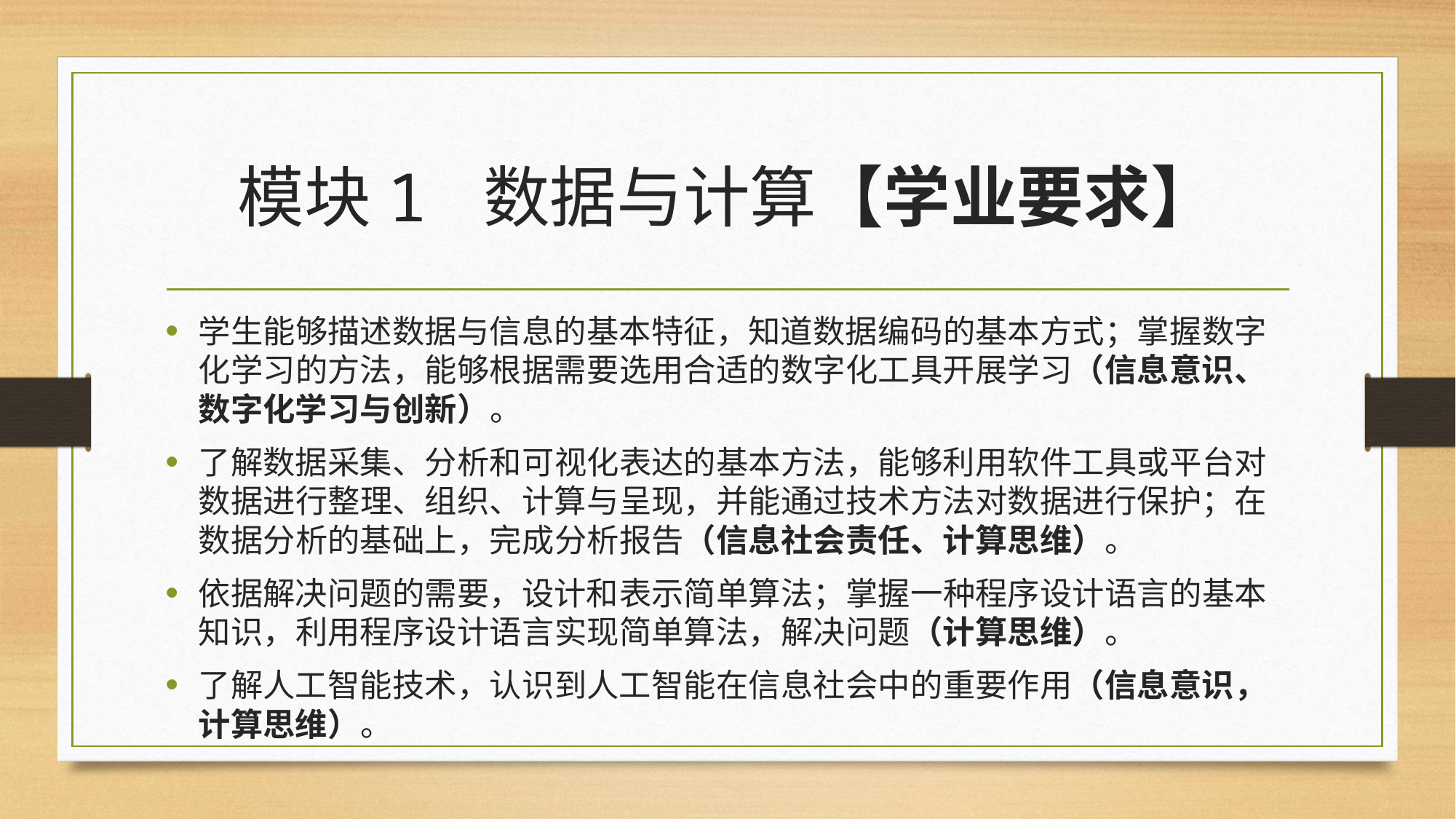

# 模块1 数据与计算【学业要求】
学生能够描述数据与信息的基本特征，知道数据编码的基本方式；掌握数字化学习的方法，能够根据需要选用合适的数字化工具开展学习（信息意识、数字化学习与创新）。
了解数据采集、分析和可视化表达的基本方法，能够利用软件工具或平台对数据进行整理、组织、计算与呈现，并能通过技术方法对数据进行保护；在数据分析的基础上，完成分析报告（信息社会责任、计算思维）。
依据解决问题的需要，设计和表示简单算法；掌握一种程序设计语言的基本知识，利用程序设计语言实现简单算法，解决问题（计算思维）。
了解人工智能技术，认识到人工智能在信息社会中的重要作用（信息意识，计算思维）。